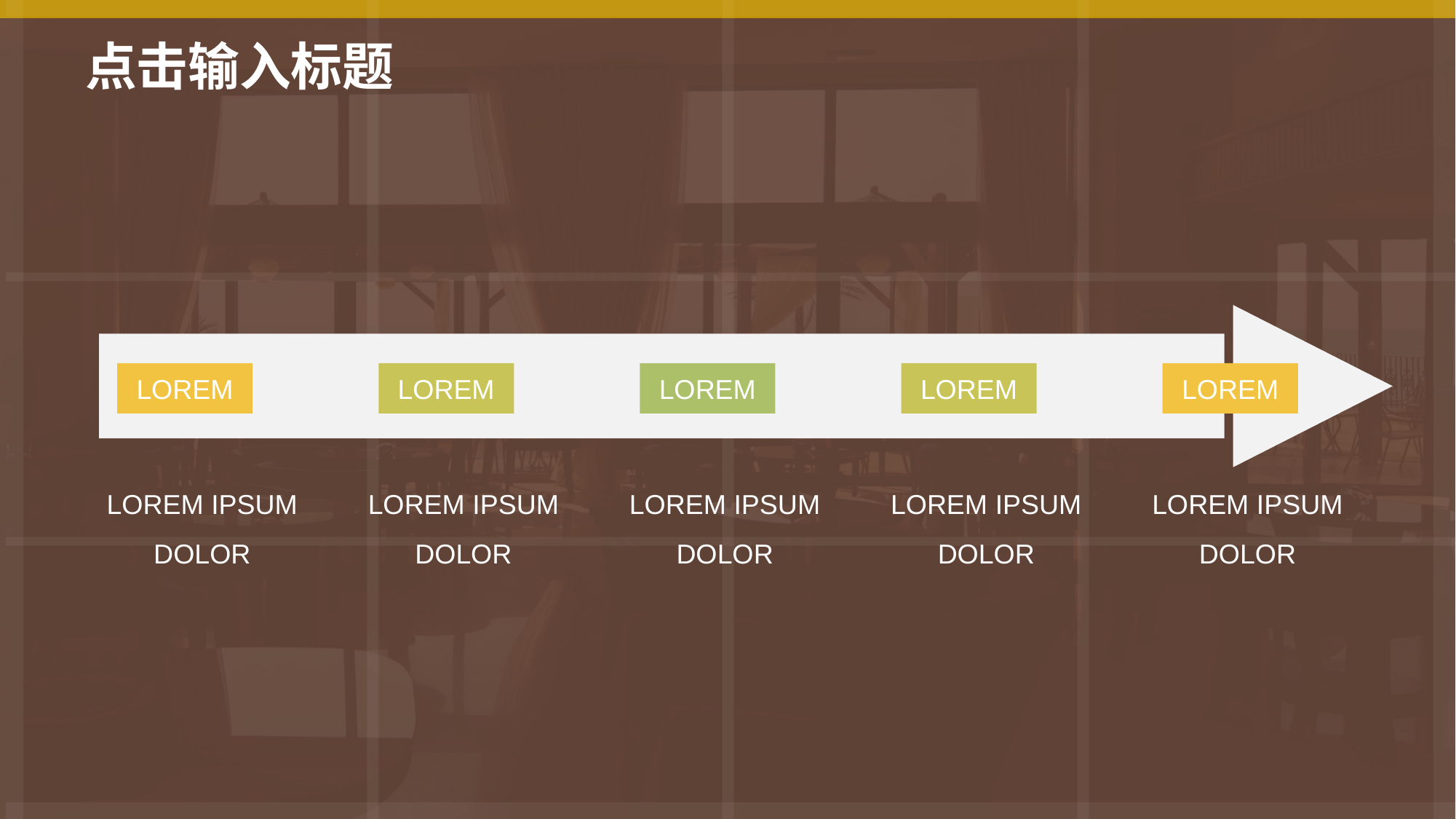

点击输入标题

LOREM
LOREM
LOREM
LOREM
LOREM
LOREM IPSUM DOLOR
LOREM IPSUM DOLOR
LOREM IPSUM DOLOR
LOREM IPSUM DOLOR
LOREM IPSUM DOLOR